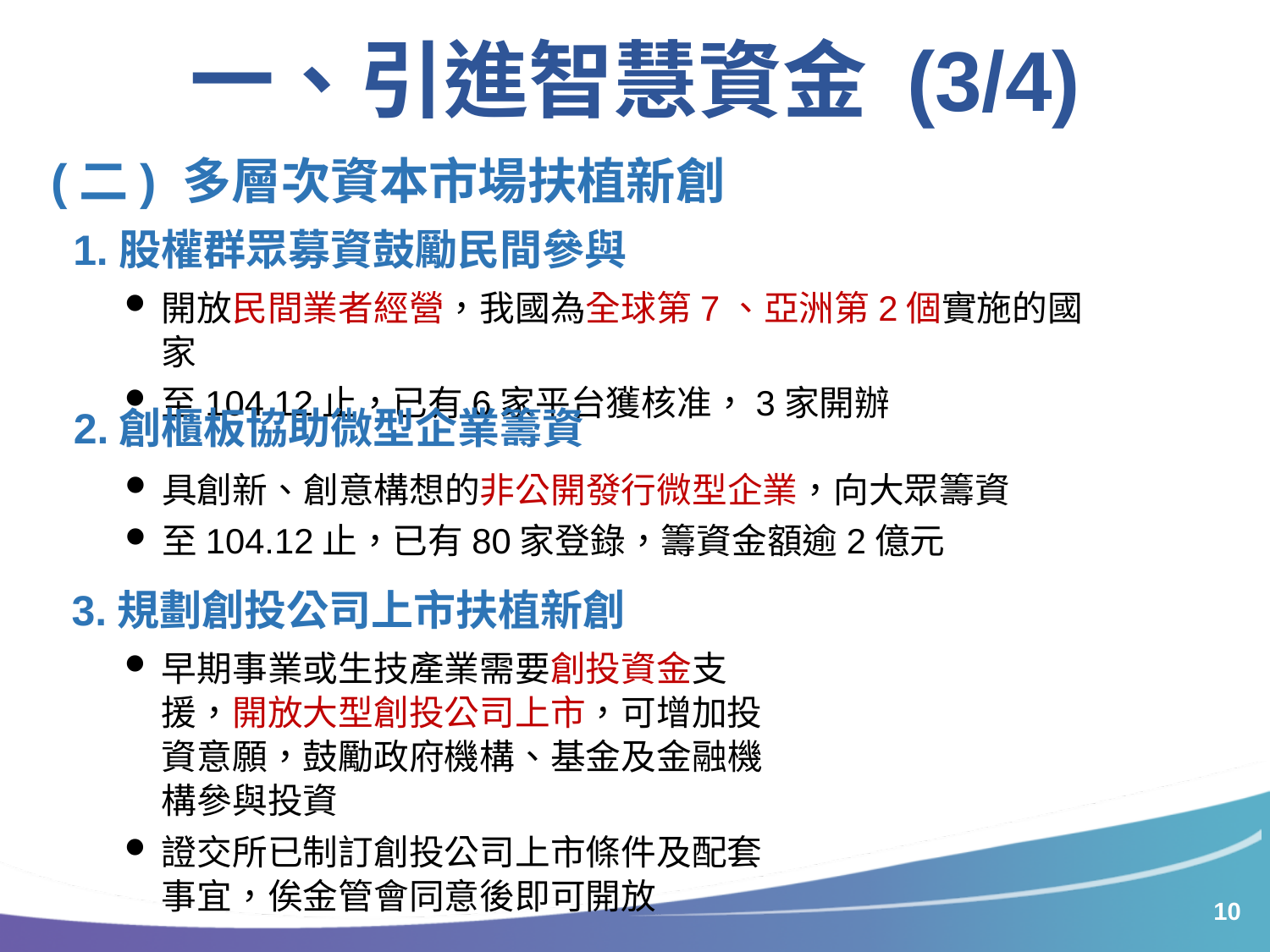

一、引進智慧資金 (3/4)
(二) 多層次資本市場扶植新創
1.股權群眾募資鼓勵民間參與
開放民間業者經營，我國為全球第7、亞洲第2個實施的國家
至104.12止，已有6家平台獲核准，3家開辦
2.創櫃板協助微型企業籌資
具創新、創意構想的非公開發行微型企業，向大眾籌資
至104.12止，已有80家登錄，籌資金額逾2億元
3.規劃創投公司上市扶植新創
早期事業或生技產業需要創投資金支援，開放大型創投公司上市，可增加投資意願，鼓勵政府機構、基金及金融機構參與投資
證交所已制訂創投公司上市條件及配套事宜，俟金管會同意後即可開放
10